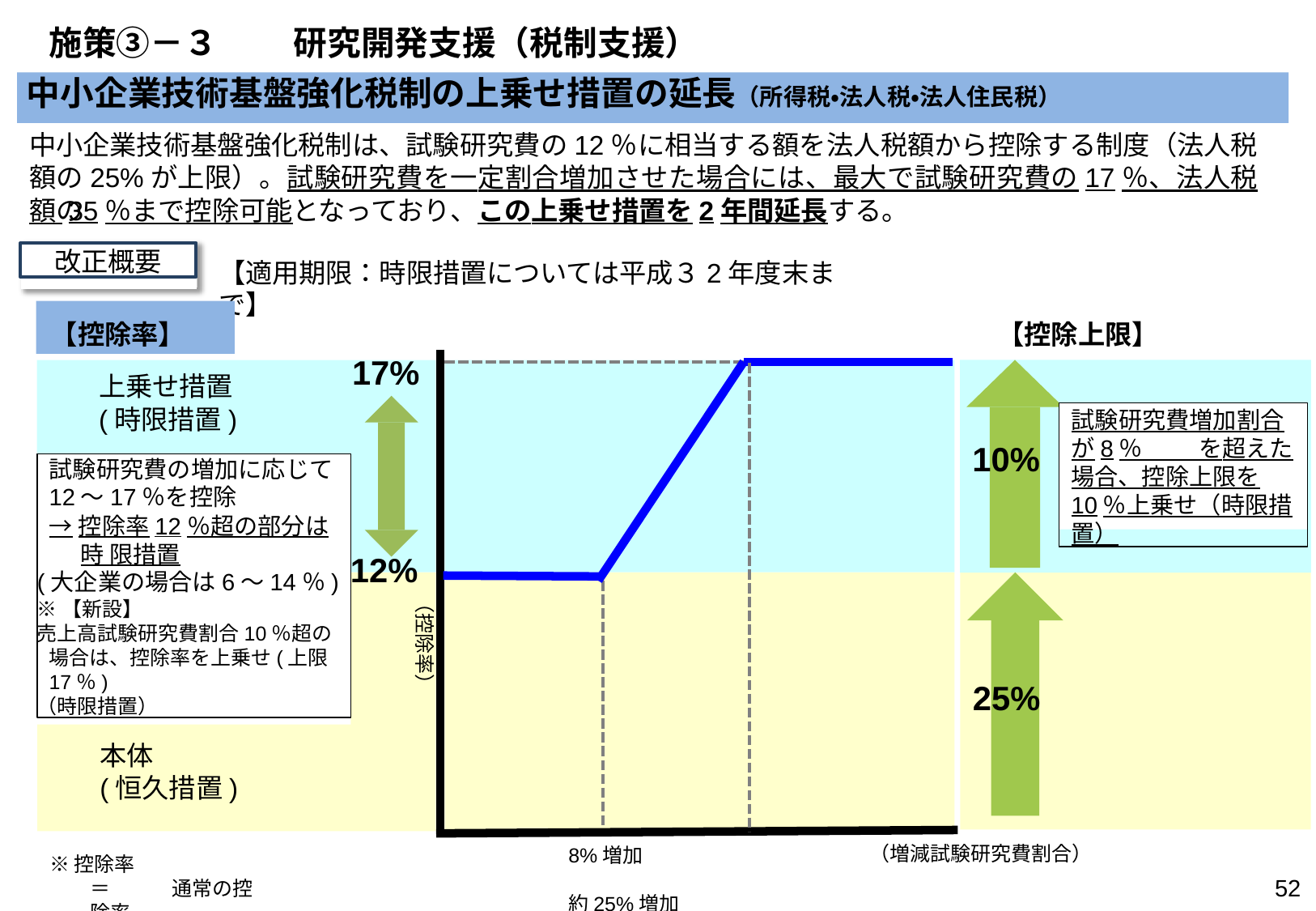

# 施策③－３	研究開発支援（税制支援）
中小企業技術基盤強化税制の上乗せ措置の延長（所得税・法人税・法人住民税）
中小企業技術基盤強化税制は、試験研究費の12％に相当する額を法人税額から控除する制度（法人税 額の25%が上限）。試験研究費を一定割合増加させた場合には、最大で試験研究費の17％、法人税額の 35％まで控除可能となっており、この上乗せ措置を2年間延長する。

改正概要
【適用期限：時限措置については平成３2年度末まで】

【控除率】	【控除上限】
17%

上乗せ措置
(時限措置)

試験研究費増加割合 が8％　　　　　を超えた場合、控除上限を10％上乗せ（時限措置）
10%

試験研究費の増加に応じて
12～17％を控除
→控除率12％超の部分は時 限措置
(大企業の場合は6～14％)
※【新設】
売上高試験研究費割合10％超の 場合は、控除率を上乗せ(上限 17％)
（時限措置）
12%

（控除率）
25%
本体
(恒久措置)

8%増加	約25%増加
+	{(売上高試験研究費割合－10%)×0.5} × 通常の控除率
（増減試験研究費割合）
※控除率
＝	通常の控除率
52